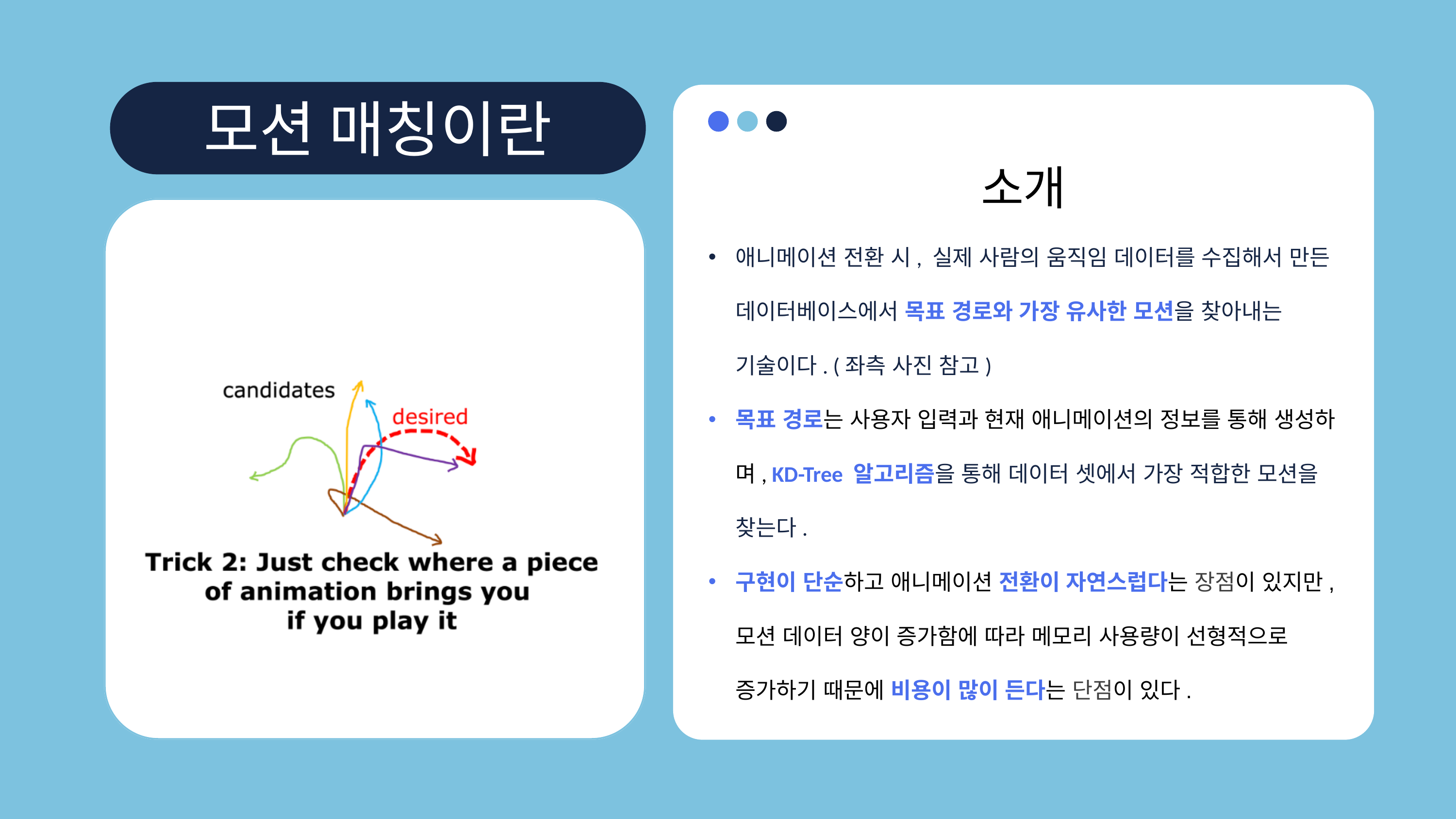

모션 매칭이란

소개

애니메이션 전환 시, 실제 사람의 움직임 데이터를 수집해서 만든 데이터베이스에서 목표 경로와 가장 유사한 모션을 찾아내는 기술이다. (좌측 사진 참고)
목표 경로는 사용자 입력과 현재 애니메이션의 정보를 통해 생성하며, KD-Tree 알고리즘을 통해 데이터 셋에서 가장 적합한 모션을 찾는다.
구현이 단순하고 애니메이션 전환이 자연스럽다는 장점이 있지만, 모션 데이터 양이 증가함에 따라 메모리 사용량이 선형적으로 증가하기 때문에 비용이 많이 든다는 단점이 있다.